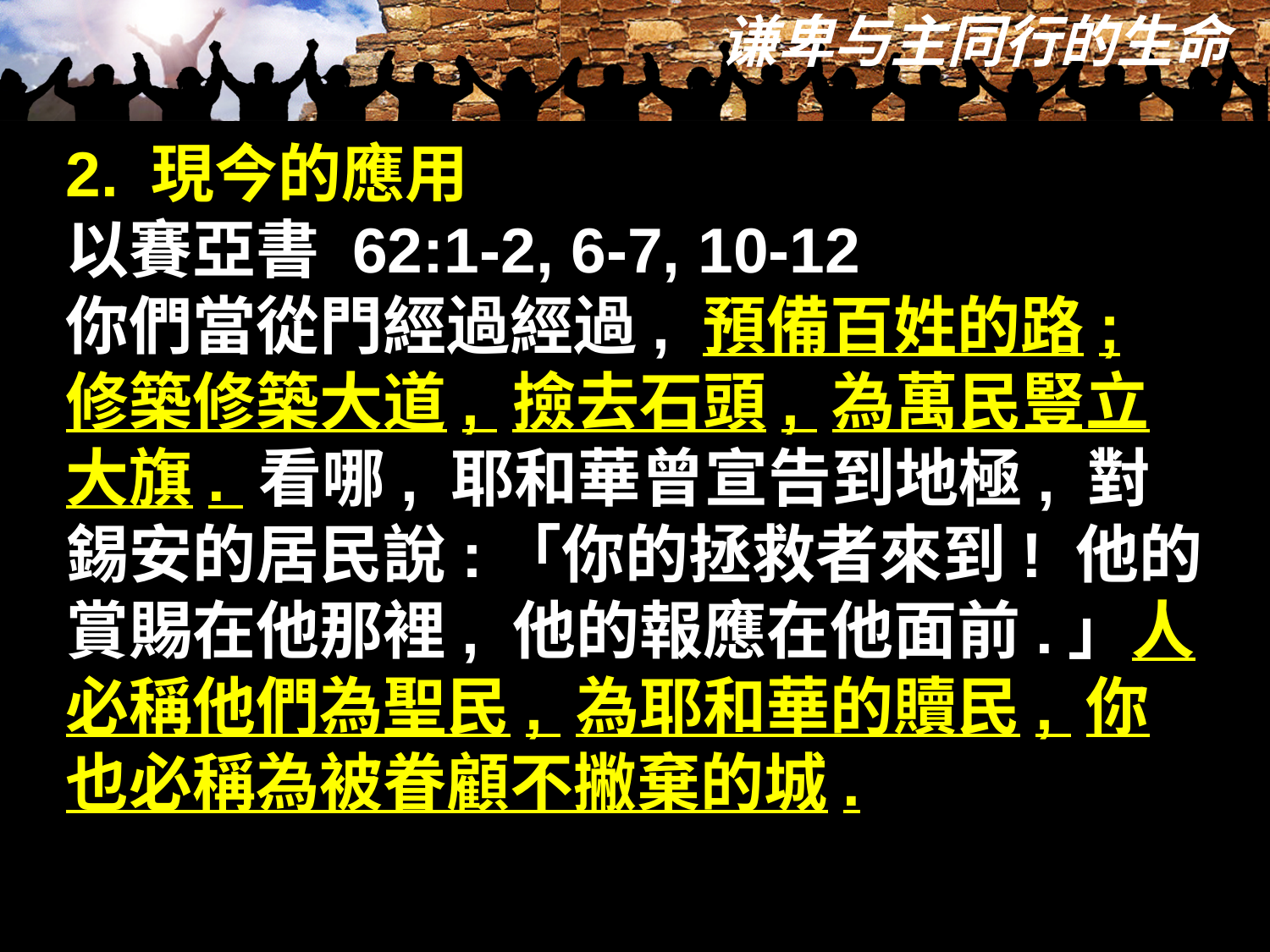

2. 現今的應用
以賽亞書 62:1-2, 6-7, 10-12
你們當從門經過經過, 預備百姓的路; 修築修築大道, 撿去石頭, 為萬民豎立大旗. 看哪, 耶和華曾宣告到地極, 對錫安的居民說:「你的拯救者來到! 他的賞賜在他那裡, 他的報應在他面前.」人必稱他們為聖民, 為耶和華的贖民, 你也必稱為被眷顧不撇棄的城.